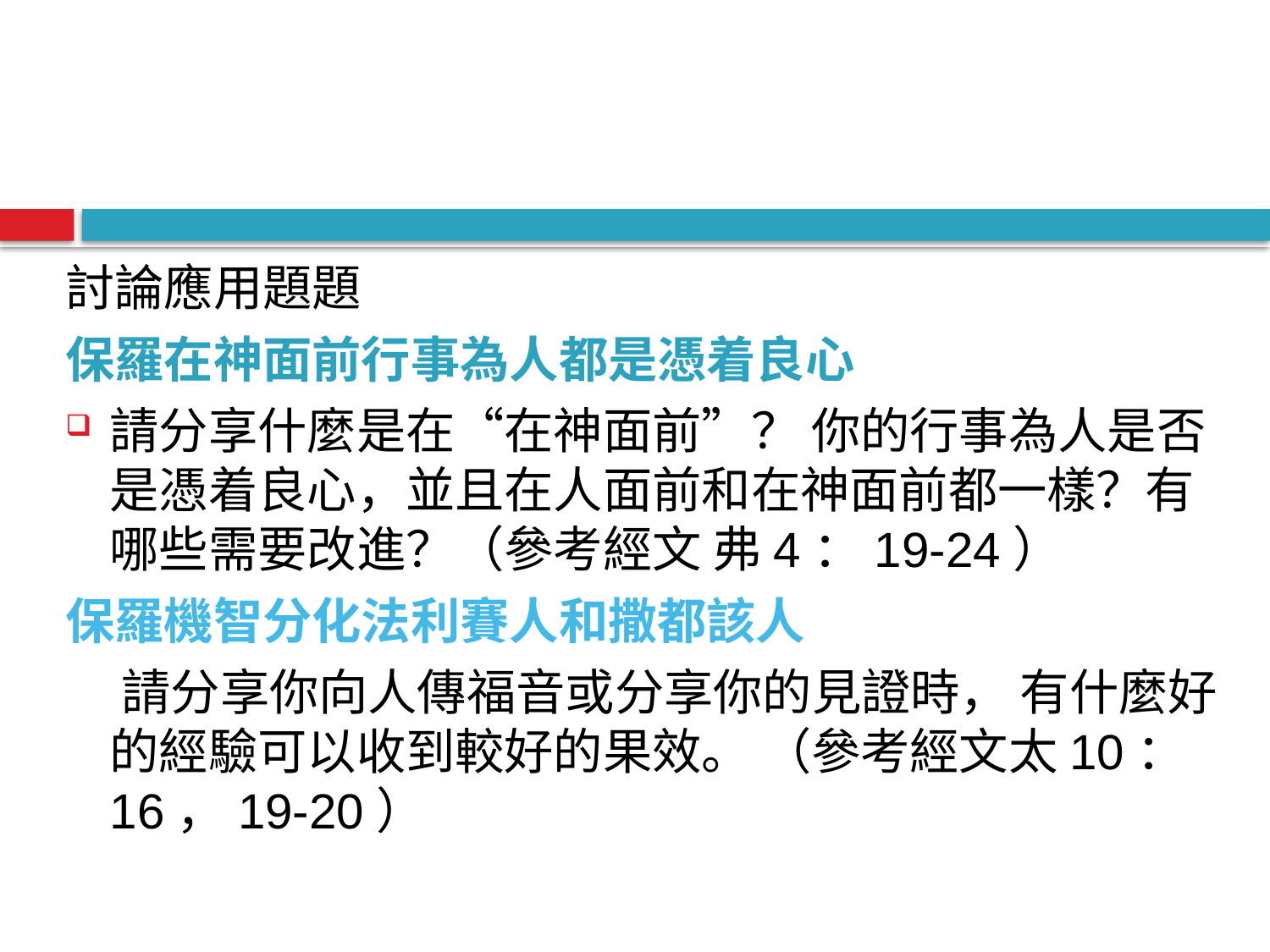

討論應用題題
保羅在神面前行事為人都是憑着良心
請分享什麼是在“在神面前”？ 你的行事為人是否是憑着良心，並且在人面前和在神面前都一樣？有哪些需要改進？（參考經文 弗4：19-24）
保羅機智分化法利賽人和撒都該人
    請分享你向人傳福音或分享你的見證時， 有什麼好的經驗可以收到較好的果效。 （參考經文太10：16，19-20）